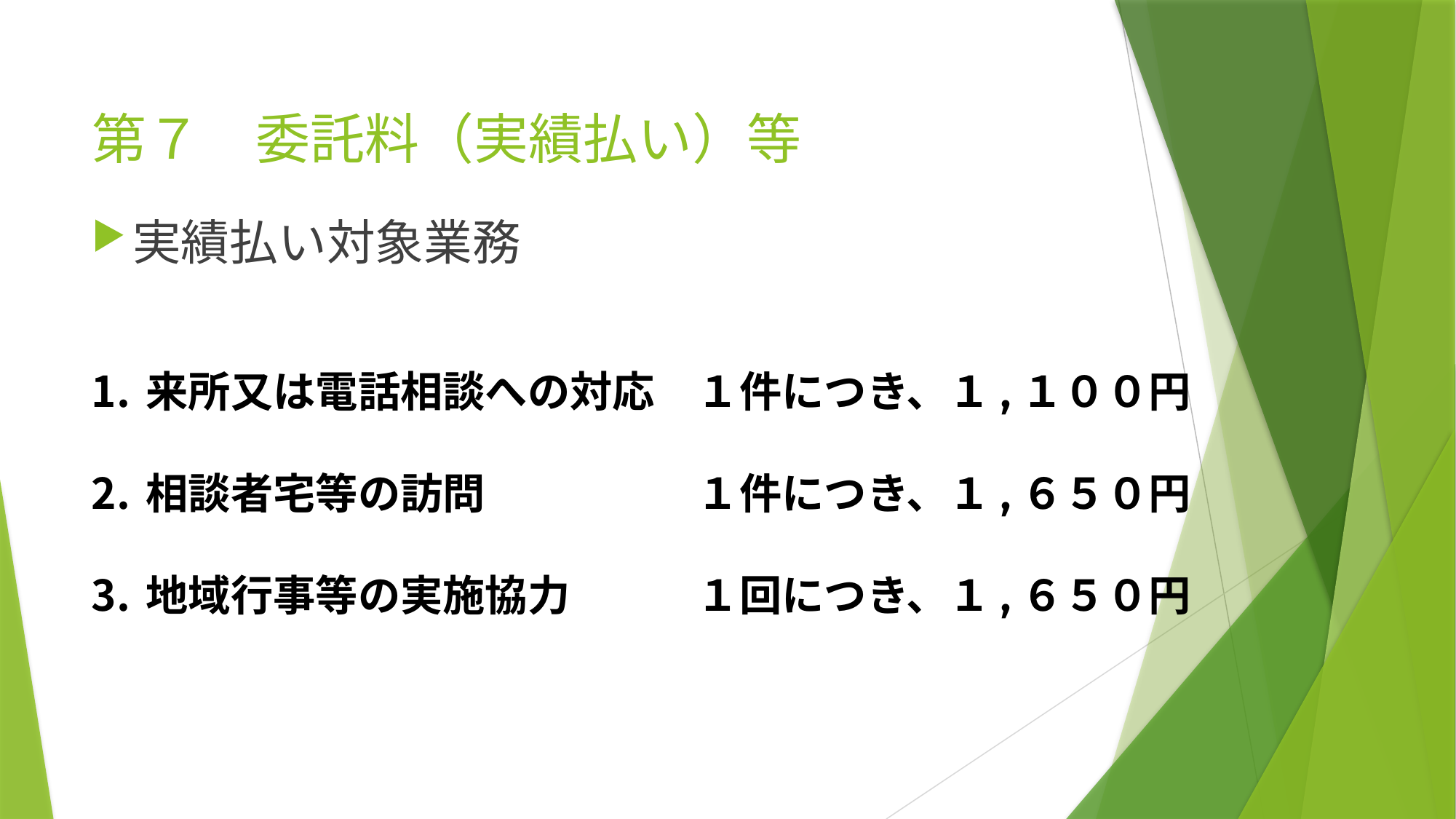

# 第７　委託料（実績払い）等
実績払い対象業務
来所又は電話相談への対応　１件につき、１,１００円
相談者宅等の訪問　　　　　１件につき、１,６５０円
地域行事等の実施協力　　　１回につき、１,６５０円